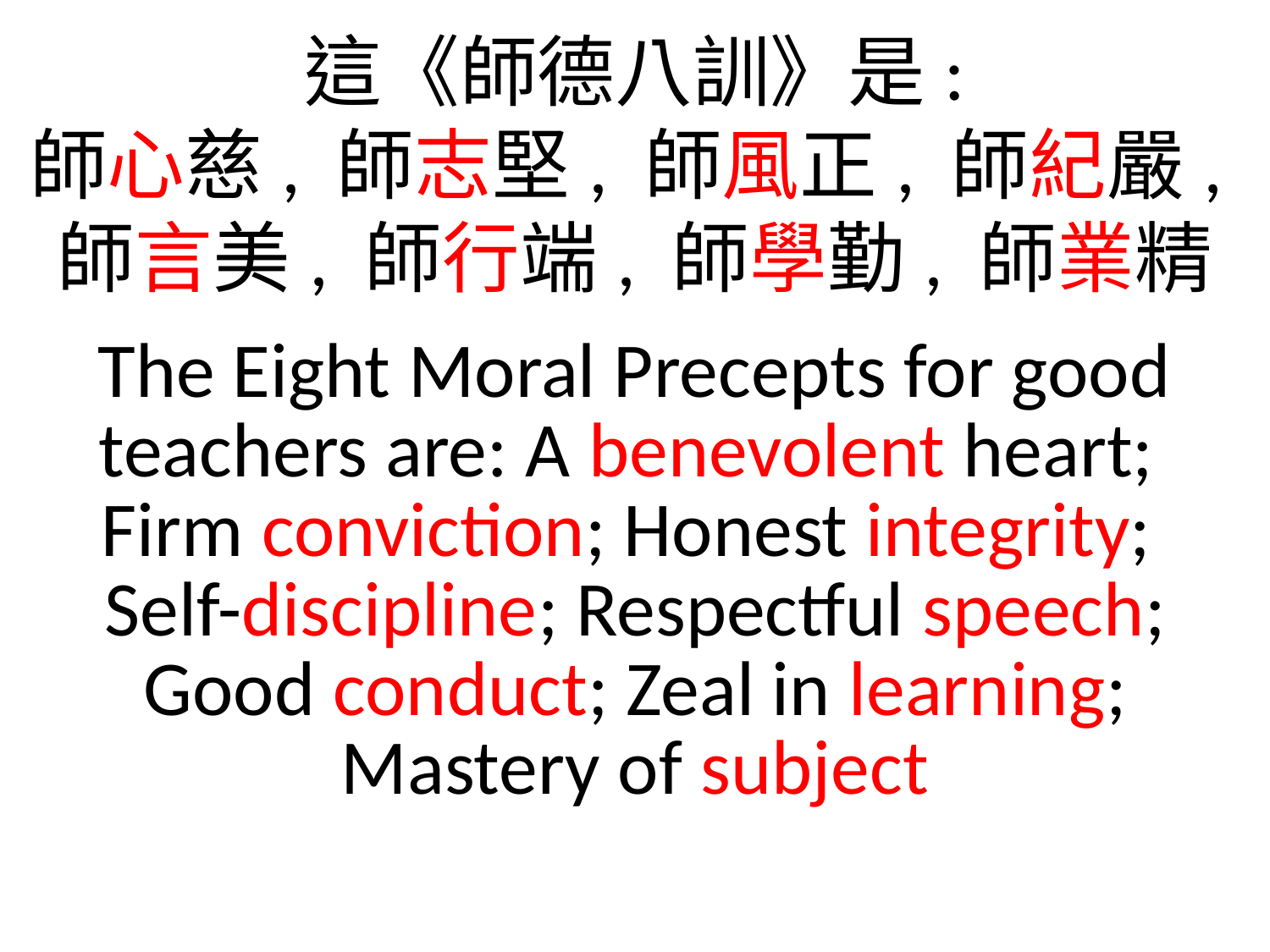

這《師德八訓》是:
師心慈, 師志堅, 師風正, 師紀嚴,
師言美, 師行端, 師學勤, 師業精
The Eight Moral Precepts for good teachers are: A benevolent heart;
Firm conviction; Honest integrity;
Self-discipline; Respectful speech; Good conduct; Zeal in learning; Mastery of subject